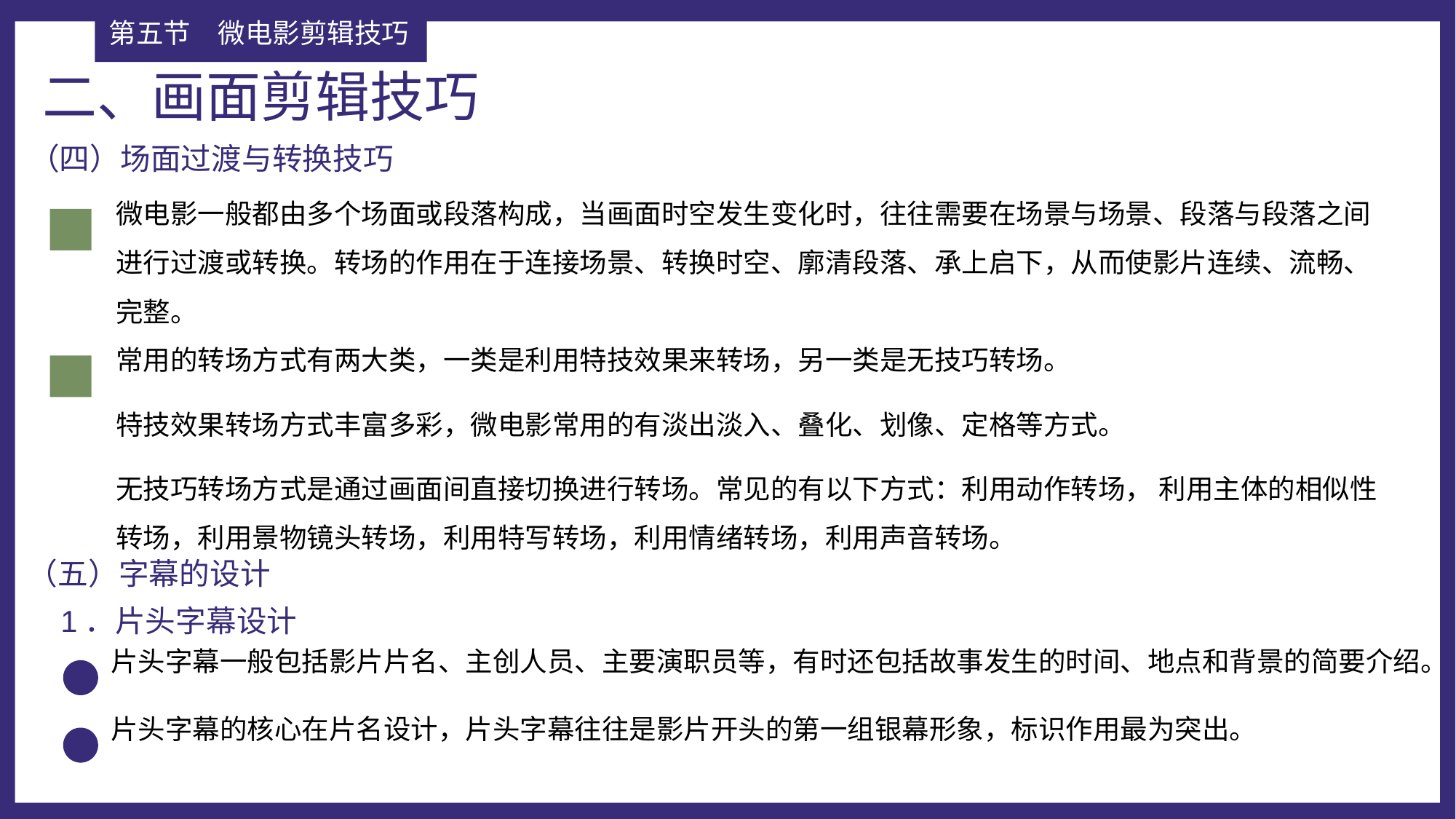

第五节	微电影剪辑技巧
二、画面剪辑技巧
（四）场面过渡与转换技巧
微电影一般都由多个场面或段落构成，当画面时空发生变化时，往往需要在场景与场景、段落与段落之间进行过渡或转换。转场的作用在于连接场景、转换时空、廓清段落、承上启下，从而使影片连续、流畅、完整。

常用的转场方式有两大类，一类是利用特技效果来转场，另一类是无技巧转场。
特技效果转场方式丰富多彩，微电影常用的有淡出淡入、叠化、划像、定格等方式。
无技巧转场方式是通过画面间直接切换进行转场。常见的有以下方式：利用动作转场， 利用主体的相似性转场，利用景物镜头转场，利用特写转场，利用情绪转场，利用声音转场。

（五）字幕的设计
1．片头字幕设计
片头字幕一般包括影片片名、主创人员、主要演职员等，有时还包括故事发生的时间、地点和背景的简要介绍。

片头字幕的核心在片名设计，片头字幕往往是影片开头的第一组银幕形象，标识作用最为突出。